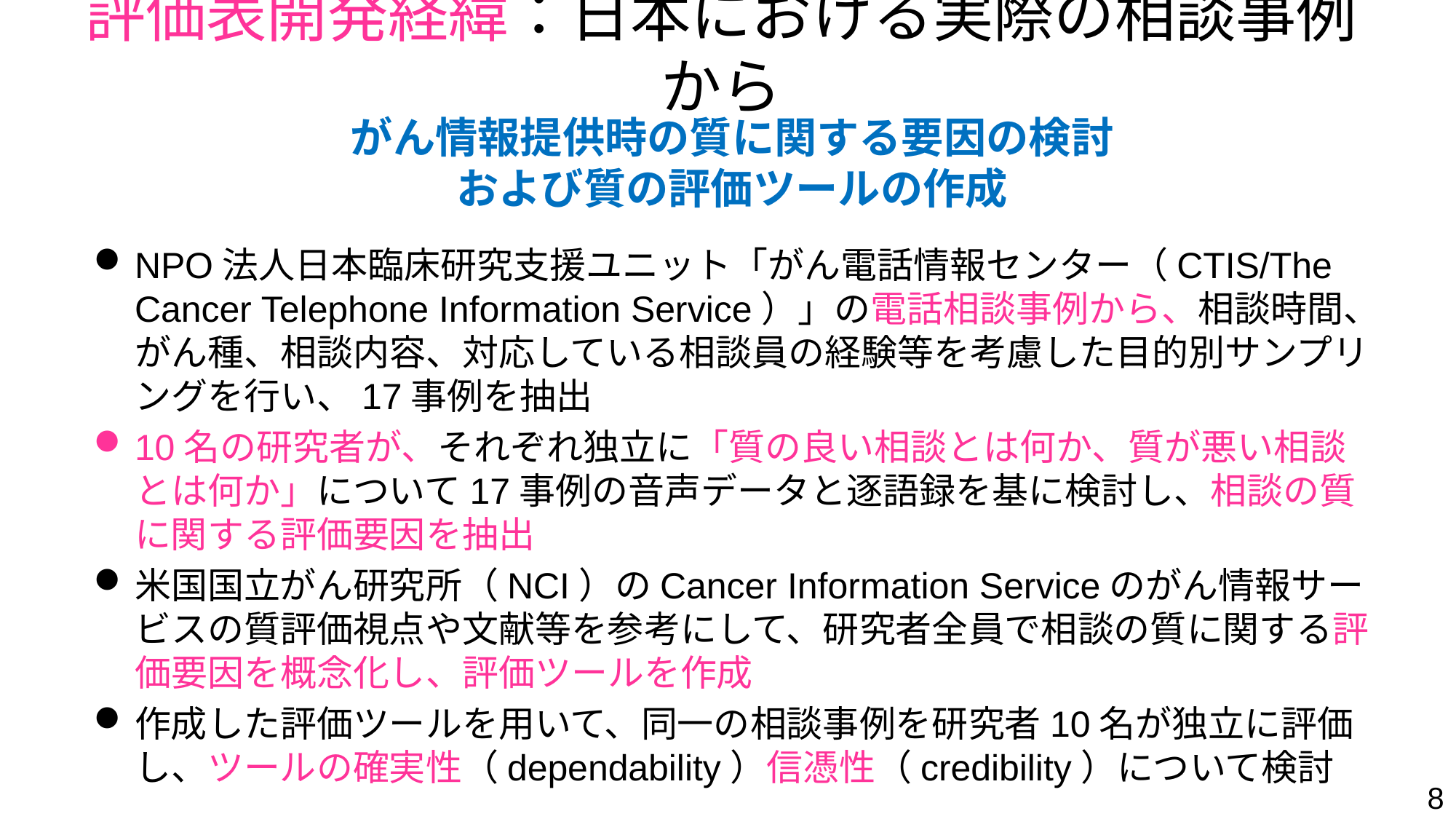

# 評価表開発経緯：日本における実際の相談事例から
がん情報提供時の質に関する要因の検討
および質の評価ツールの作成

NPO法人日本臨床研究支援ユニット「がん電話情報センター（CTIS/The Cancer Telephone Information Service）」の電話相談事例から、相談時間、がん種、相談内容、対応している相談員の経験等を考慮した目的別サンプリングを行い、17事例を抽出
10名の研究者が、それぞれ独立に「質の良い相談とは何か、質が悪い相談とは何か」について17事例の音声データと逐語録を基に検討し、相談の質に関する評価要因を抽出
米国国立がん研究所（NCI）のCancer Information Serviceのがん情報サービスの質評価視点や文献等を参考にして、研究者全員で相談の質に関する評価要因を概念化し、評価ツールを作成
作成した評価ツールを用いて、同一の相談事例を研究者10名が独立に評価し、ツールの確実性（dependability）信憑性（credibility）について検討
8